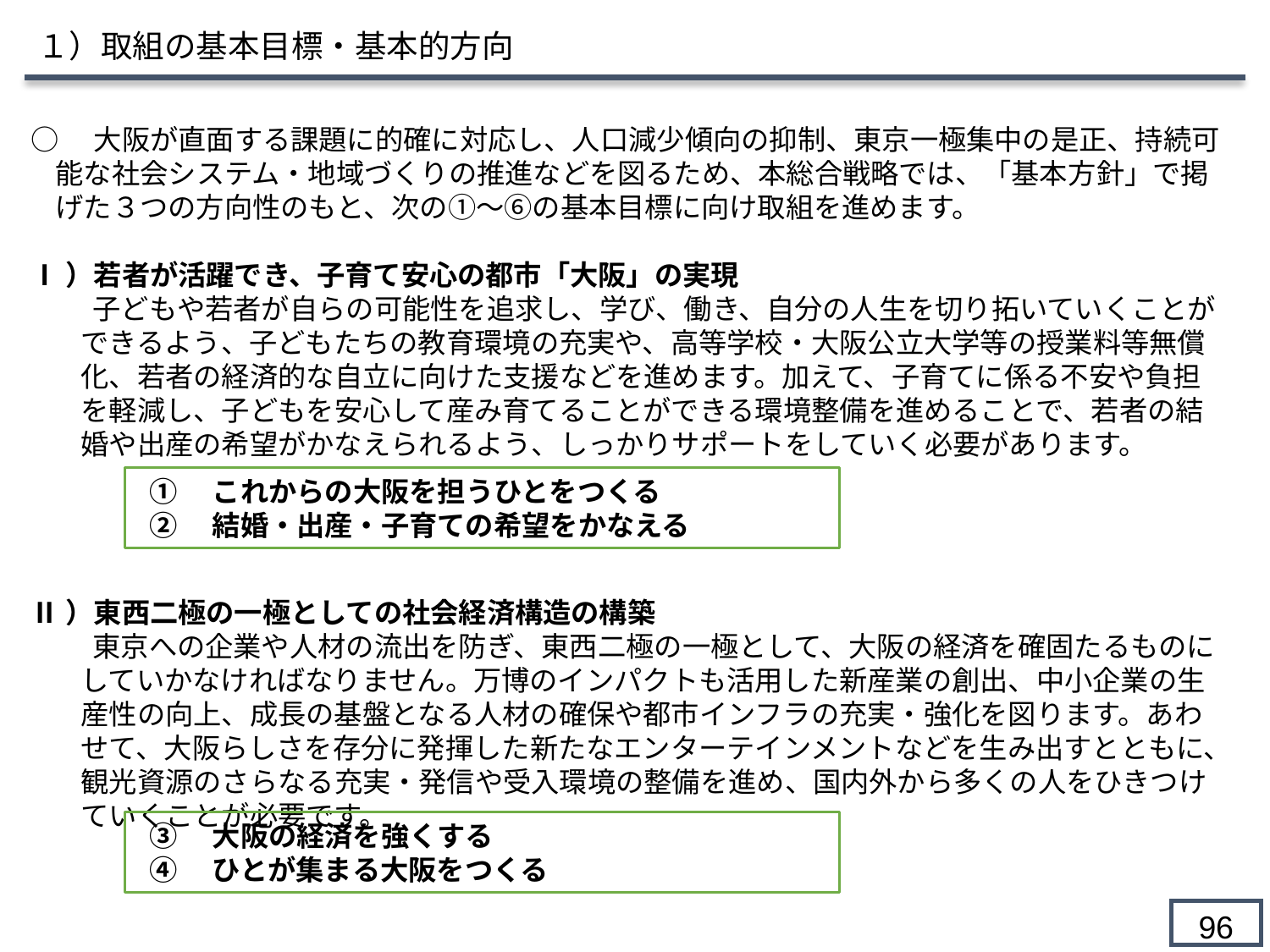

１）取組の基本目標・基本的方向
○　大阪が直面する課題に的確に対応し、人口減少傾向の抑制、東京一極集中の是正、持続可能な社会システム・地域づくりの推進などを図るため、本総合戦略では、「基本方針」で掲げた３つの方向性のもと、次の①～⑥の基本目標に向け取組を進めます。

Ⅰ）若者が活躍でき、子育て安心の都市「大阪」の実現
子どもや若者が自らの可能性を追求し、学び、働き、自分の人生を切り拓いていくことができるよう、子どもたちの教育環境の充実や、高等学校・大阪公立大学等の授業料等無償化、若者の経済的な自立に向けた支援などを進めます。加えて、子育てに係る不安や負担を軽減し、子どもを安心して産み育てることができる環境整備を進めることで、若者の結婚や出産の希望がかなえられるよう、しっかりサポートをしていく必要があります。

Ⅱ）東西二極の一極としての社会経済構造の構築
東京への企業や人材の流出を防ぎ、東西二極の一極として、大阪の経済を確固たるものにしていかなければなりません。万博のインパクトも活用した新産業の創出、中小企業の生産性の向上、成長の基盤となる人材の確保や都市インフラの充実・強化を図ります。あわせて、大阪らしさを存分に発揮した新たなエンターテインメントなどを生み出すとともに、観光資源のさらなる充実・発信や受入環境の整備を進め、国内外から多くの人をひきつけていくことが必要です。
①　これからの大阪を担うひとをつくる
②　結婚・出産・子育ての希望をかなえる
③　大阪の経済を強くする
④　ひとが集まる大阪をつくる
96